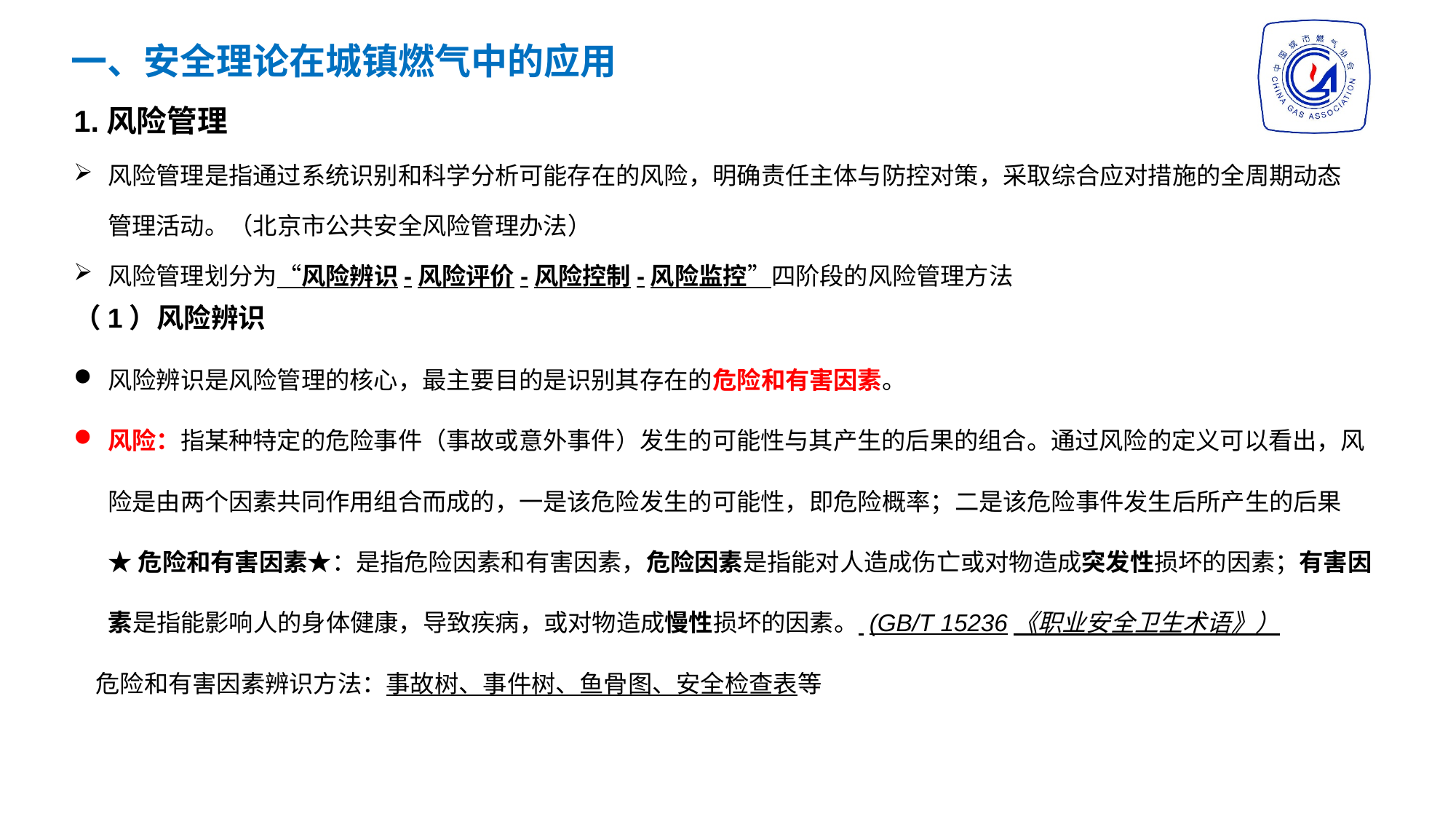

一、安全理论在城镇燃气中的应用
1.风险管理
风险管理是指通过系统识别和科学分析可能存在的风险，明确责任主体与防控对策，采取综合应对措施的全周期动态管理活动。（北京市公共安全风险管理办法）
风险管理划分为“风险辨识-风险评价-风险控制-风险监控”四阶段的风险管理方法
（1）风险辨识
风险辨识是风险管理的核心，最主要目的是识别其存在的危险和有害因素。
风险：指某种特定的危险事件（事故或意外事件）发生的可能性与其产生的后果的组合。通过风险的定义可以看出，风险是由两个因素共同作用组合而成的，一是该危险发生的可能性，即危险概率；二是该危险事件发生后所产生的后果
★危险和有害因素★：是指危险因素和有害因素，危险因素是指能对人造成伤亡或对物造成突发性损坏的因素；有害因素是指能影响人的身体健康，导致疾病，或对物造成慢性损坏的因素。 (GB/T 15236《职业安全卫生术语》）
   危险和有害因素辨识方法：事故树、事件树、鱼骨图、安全检查表等